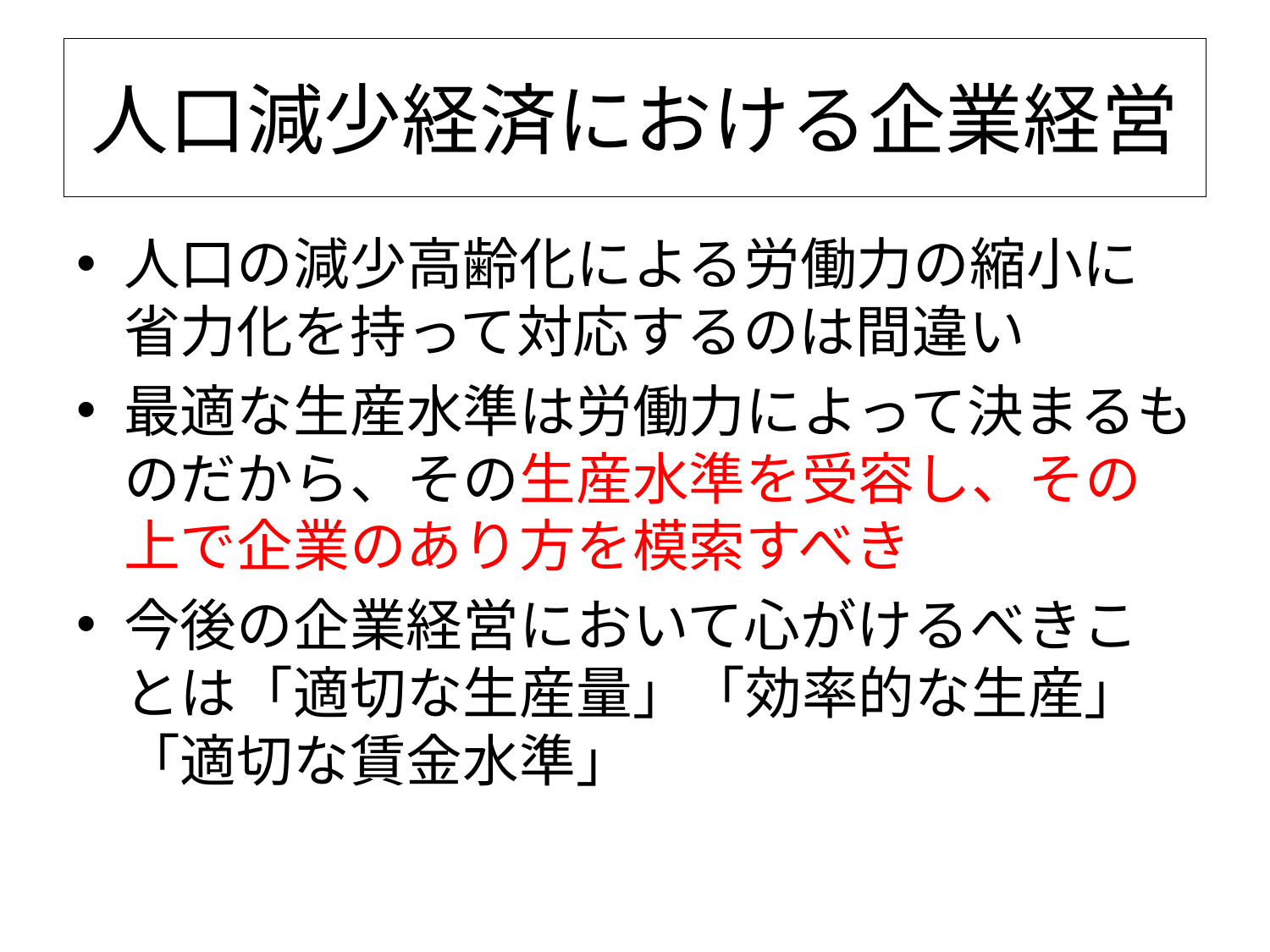

# 人口減少経済における企業経営
人口の減少高齢化による労働力の縮小に省力化を持って対応するのは間違い
最適な生産水準は労働力によって決まるものだから、その生産水準を受容し、その上で企業のあり方を模索すべき
今後の企業経営において心がけるべきことは「適切な生産量」「効率的な生産」「適切な賃金水準」